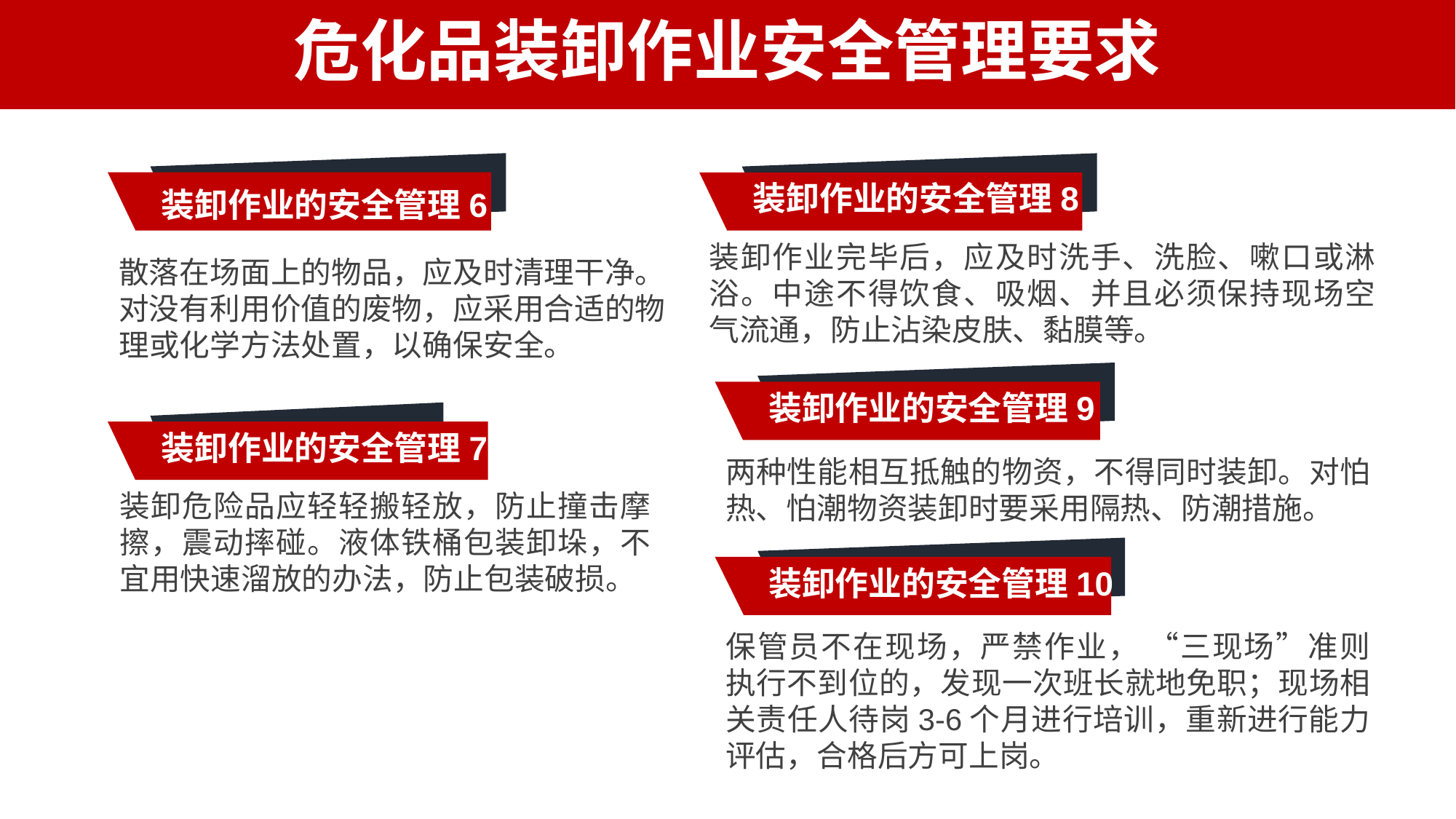

装卸作业的安全管理8

装卸作业的安全管理6
装卸作业完毕后，应及时洗手、洗脸、嗽口或淋浴。中途不得饮食、吸烟、并且必须保持现场空气流通，防止沾染皮肤、黏膜等。
散落在场面上的物品，应及时清理干净。对没有利用价值的废物，应采用合适的物理或化学方法处置，以确保安全。

装卸作业的安全管理9

装卸作业的安全管理7

两种性能相互抵触的物资，不得同时装卸。对怕热、怕潮物资装卸时要采用隔热、防潮措施。
装卸危险品应轻轻搬轻放，防止撞击摩擦，震动摔碰。液体铁桶包装卸垛，不宜用快速溜放的办法，防止包装破损。

装卸作业的安全管理10

保管员不在现场，严禁作业， “三现场”准则执行不到位的，发现一次班长就地免职；现场相关责任人待岗3-6个月进行培训，重新进行能力评估，合格后方可上岗。